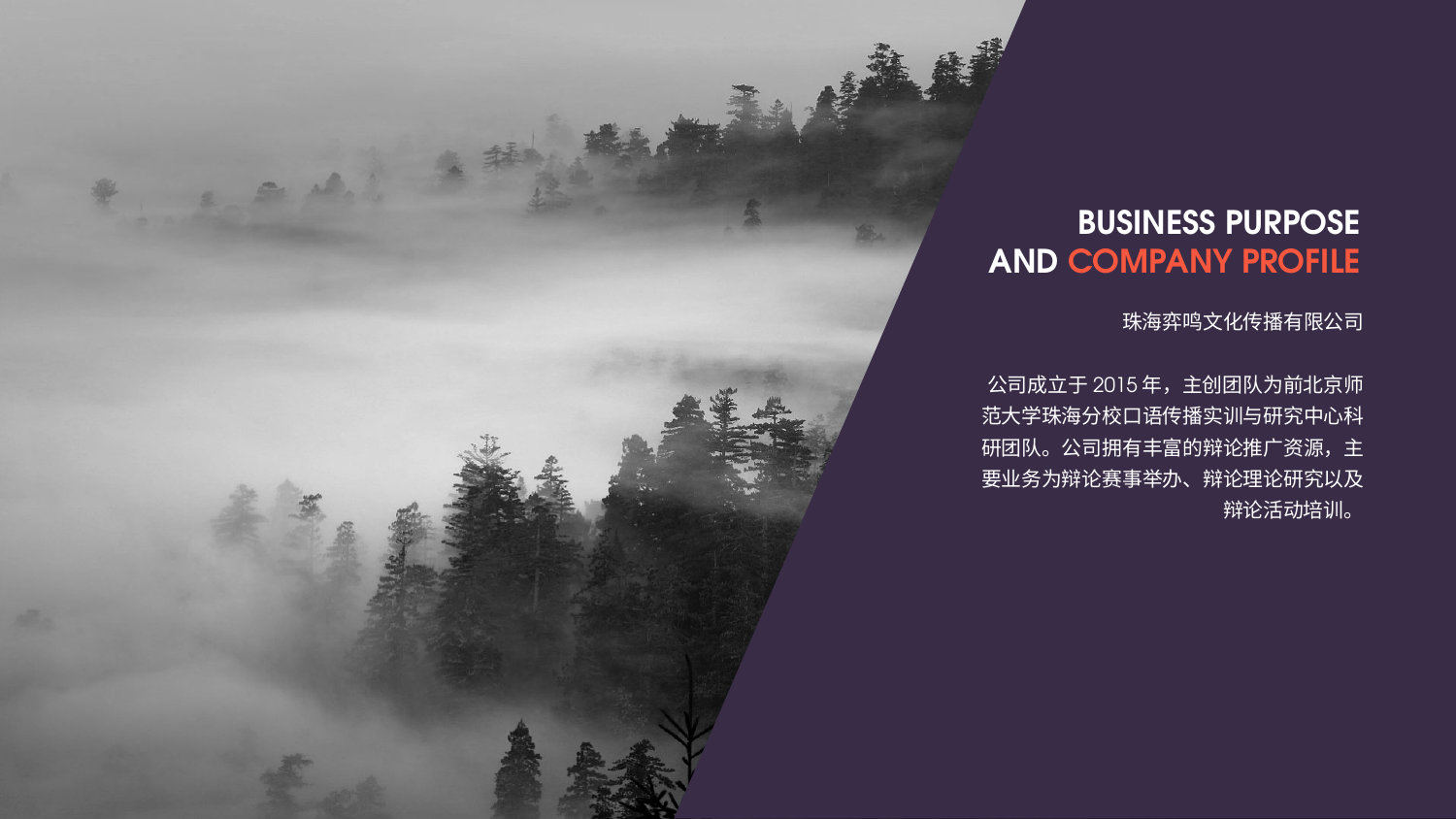

BUSINESS PURPOSE
AND COMPANY PROFILE
珠海弈鸣文化传播有限公司

公司成立于2015年，主创团队为前北京师范大学珠海分校口语传播实训与研究中心科研团队。公司拥有丰富的辩论推广资源，主要业务为辩论赛事举办、辩论理论研究以及辩论活动培训。